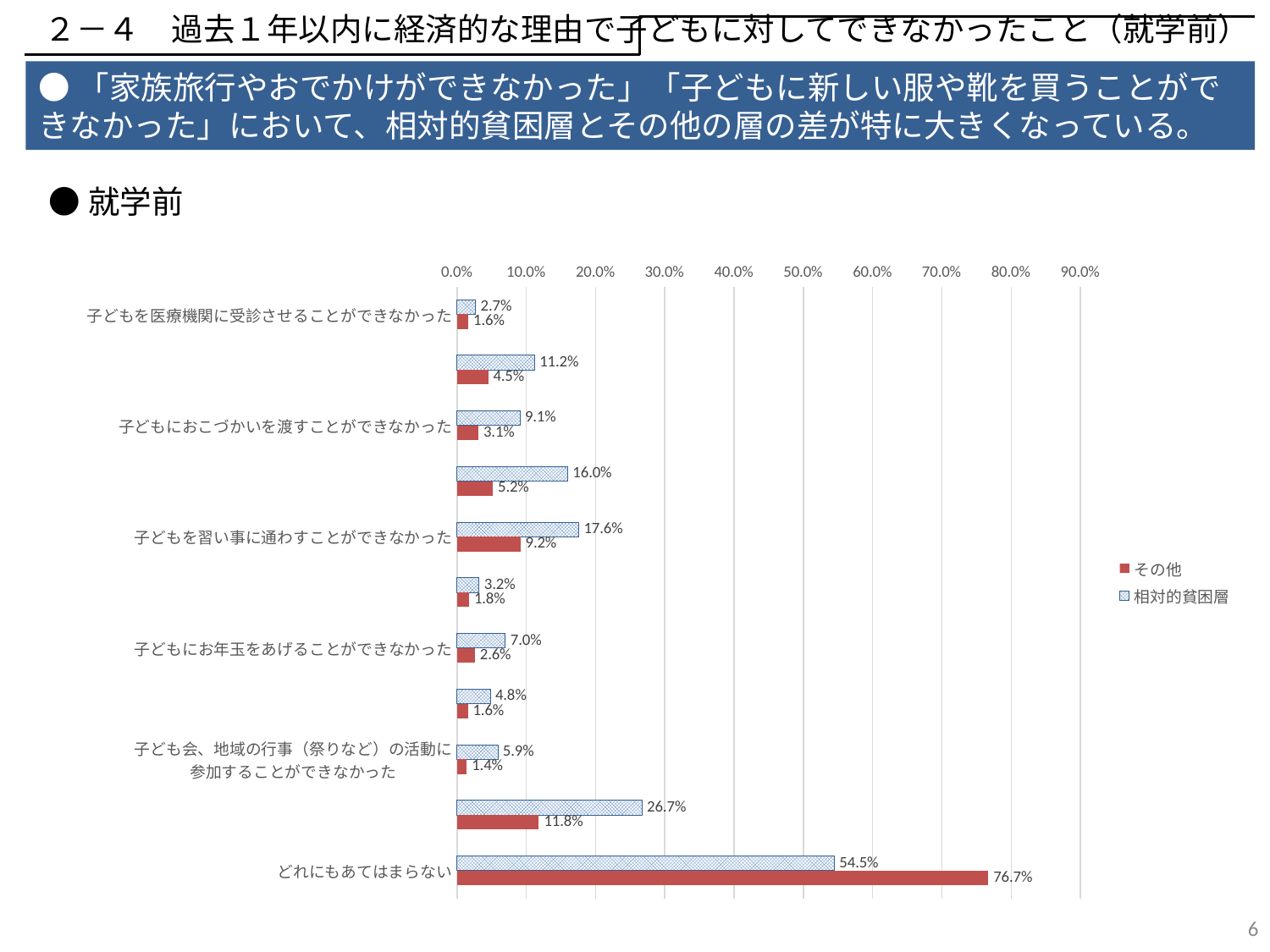

２－４　過去１年以内に経済的な理由で子どもに対してできなかったこと（就学前）
●「家族旅行やおでかけができなかった」「子どもに新しい服や靴を買うことができなかった」において、相対的貧困層とその他の層の差が特に大きくなっている。
●就学前

### Chart

| Category | 相対的貧困層 | その他 |
|---|---|---|
| 子どもを医療機関に受診させることができなかった | 0.027 | 0.016456874019864086 |
| 子どものための本や絵本を買うことができなかった | 0.112 | 0.044981704129639304 |
| 子どもにおこづかいを渡すことができなかった | 0.091 | 0.031055933089388393 |
| 子どもに新しい服や靴を買うことができなかった | 0.16 | 0.052002613695765816 |
| 子どもを習い事に通わすことができなかった | 0.176 | 0.09167642446419237 |
| 子どもの誕生日をプレゼントを買うことができなかった | 0.032 | 0.017608991113434395 |
| 子どもにお年玉をあげることができなかった | 0.07 | 0.025994772608468376 |
| 子どもの保育所（園）、幼稚園などの
通園施設の行事などに参加することができなかった | 0.048 | 0.0158003136434919 |
| 子ども会、地域の行事（祭りなど）の活動に
参加することができなかった | 0.059 | 0.01428437009932044 |
| 家族旅行（テーマパークなどの日帰りのおでかけを含む）
ができなかった | 0.267 | 0.11825300575013067 |
| どれにもあてはまらない | 0.545 | 0.7671144798745425 |
6